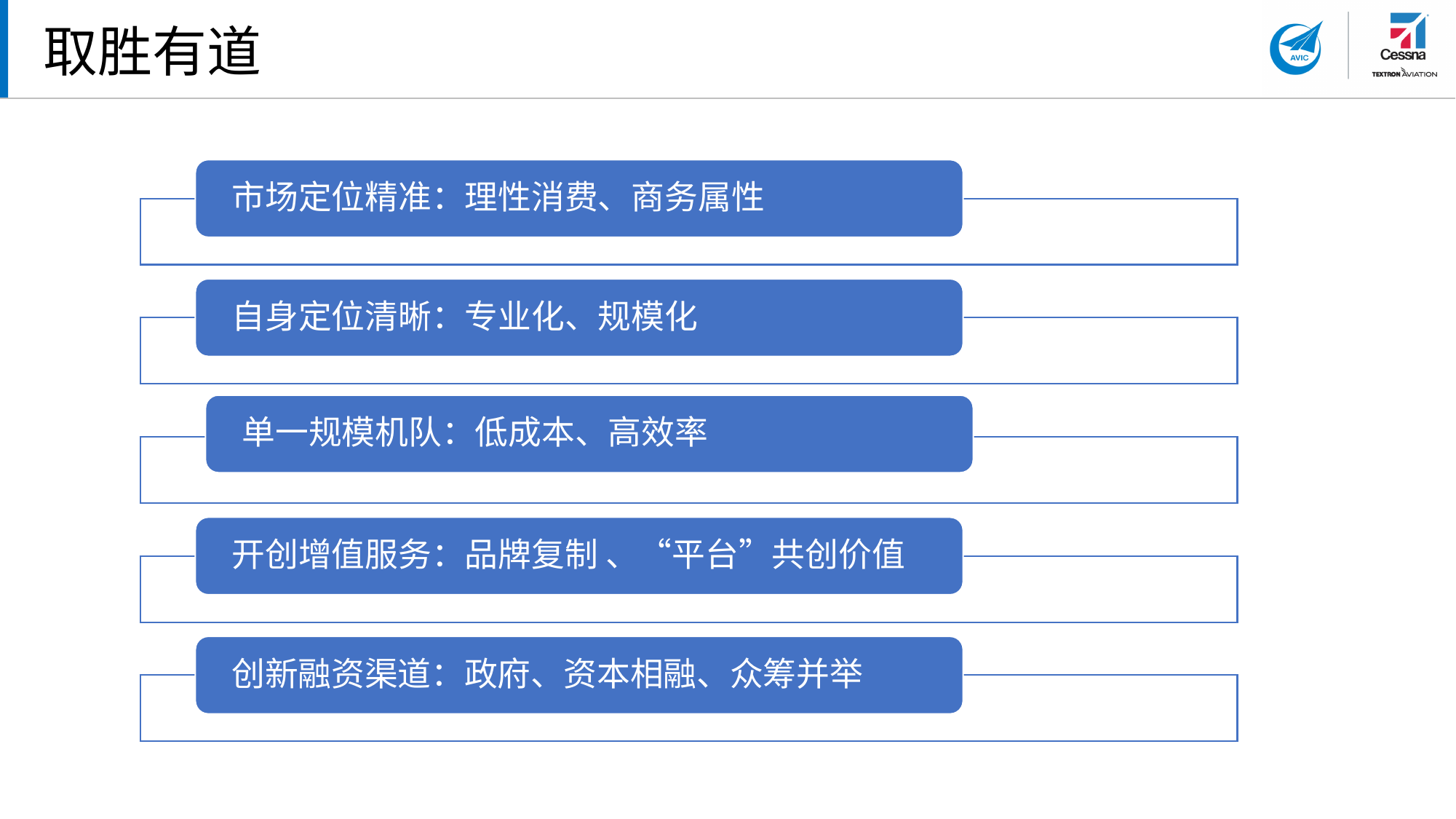

# 取胜有道
市场定位精准：理性消费、商务属性
自身定位清晰：专业化、规模化
单一规模机队：低成本、高效率
开创增值服务：品牌复制 、“平台”共创价值
创新融资渠道：政府、资本相融、众筹并举